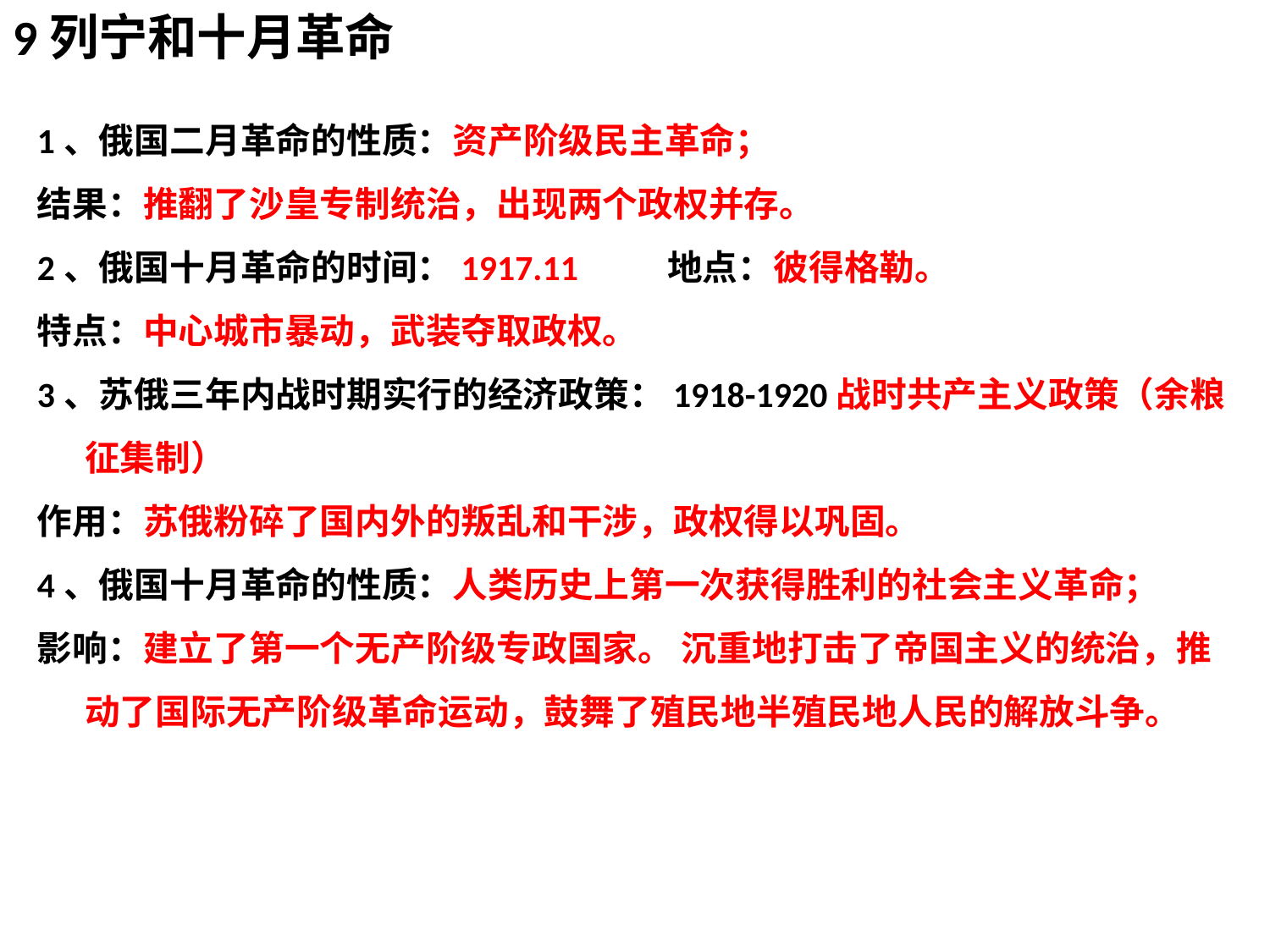

9列宁和十月革命
1、俄国二月革命的性质：资产阶级民主革命；
结果：推翻了沙皇专制统治，出现两个政权并存。
2、俄国十月革命的时间：1917.11          地点：彼得格勒。
特点：中心城市暴动，武装夺取政权。
3、苏俄三年内战时期实行的经济政策：1918-1920战时共产主义政策（余粮征集制）
作用：苏俄粉碎了国内外的叛乱和干涉，政权得以巩固。
4、俄国十月革命的性质：人类历史上第一次获得胜利的社会主义革命；
影响：建立了第一个无产阶级专政国家。 沉重地打击了帝国主义的统治，推动了国际无产阶级革命运动，鼓舞了殖民地半殖民地人民的解放斗争。